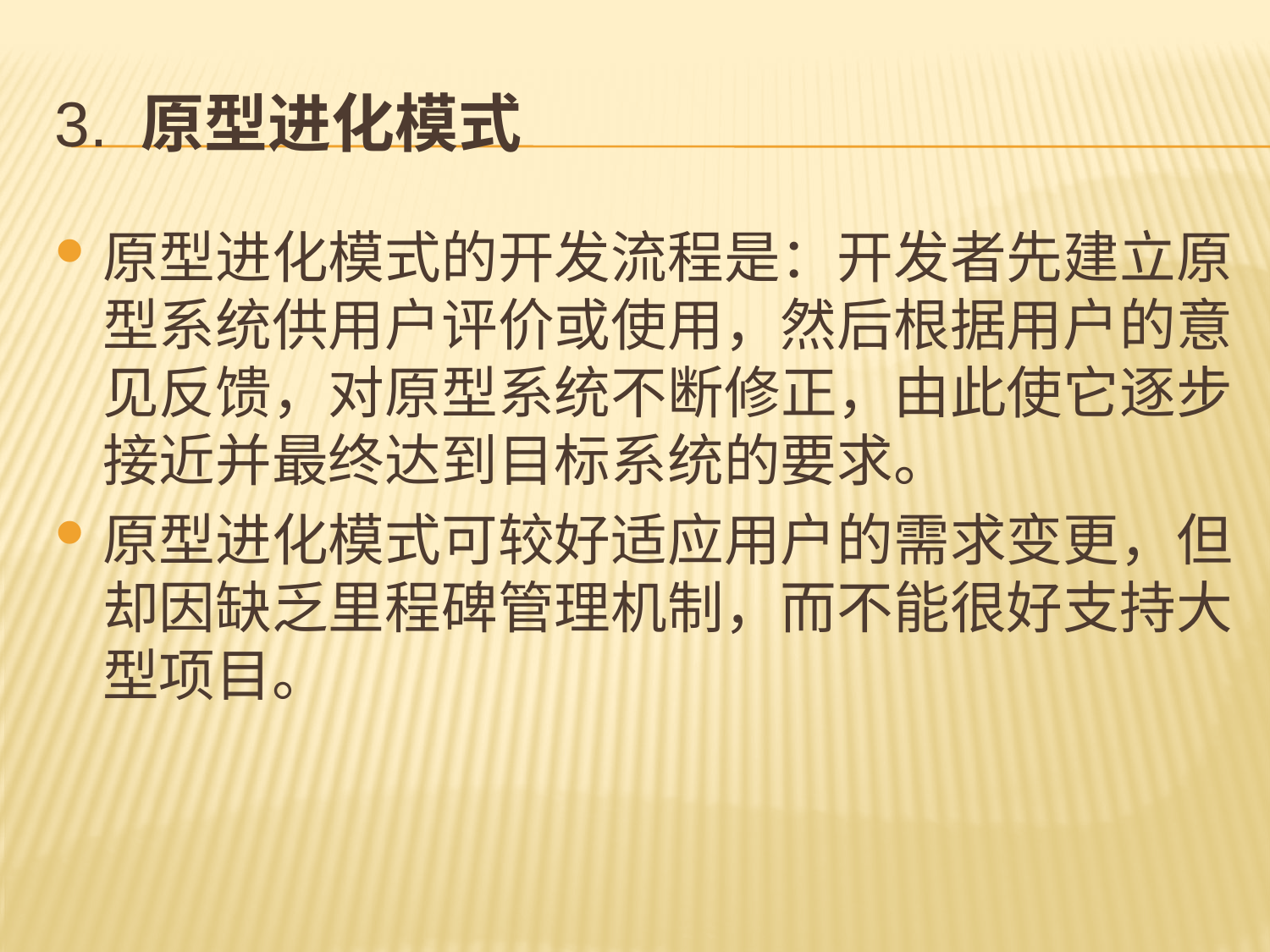

# 3. 原型进化模式
原型进化模式的开发流程是：开发者先建立原型系统供用户评价或使用，然后根据用户的意见反馈，对原型系统不断修正，由此使它逐步接近并最终达到目标系统的要求。
原型进化模式可较好适应用户的需求变更，但却因缺乏里程碑管理机制，而不能很好支持大型项目。